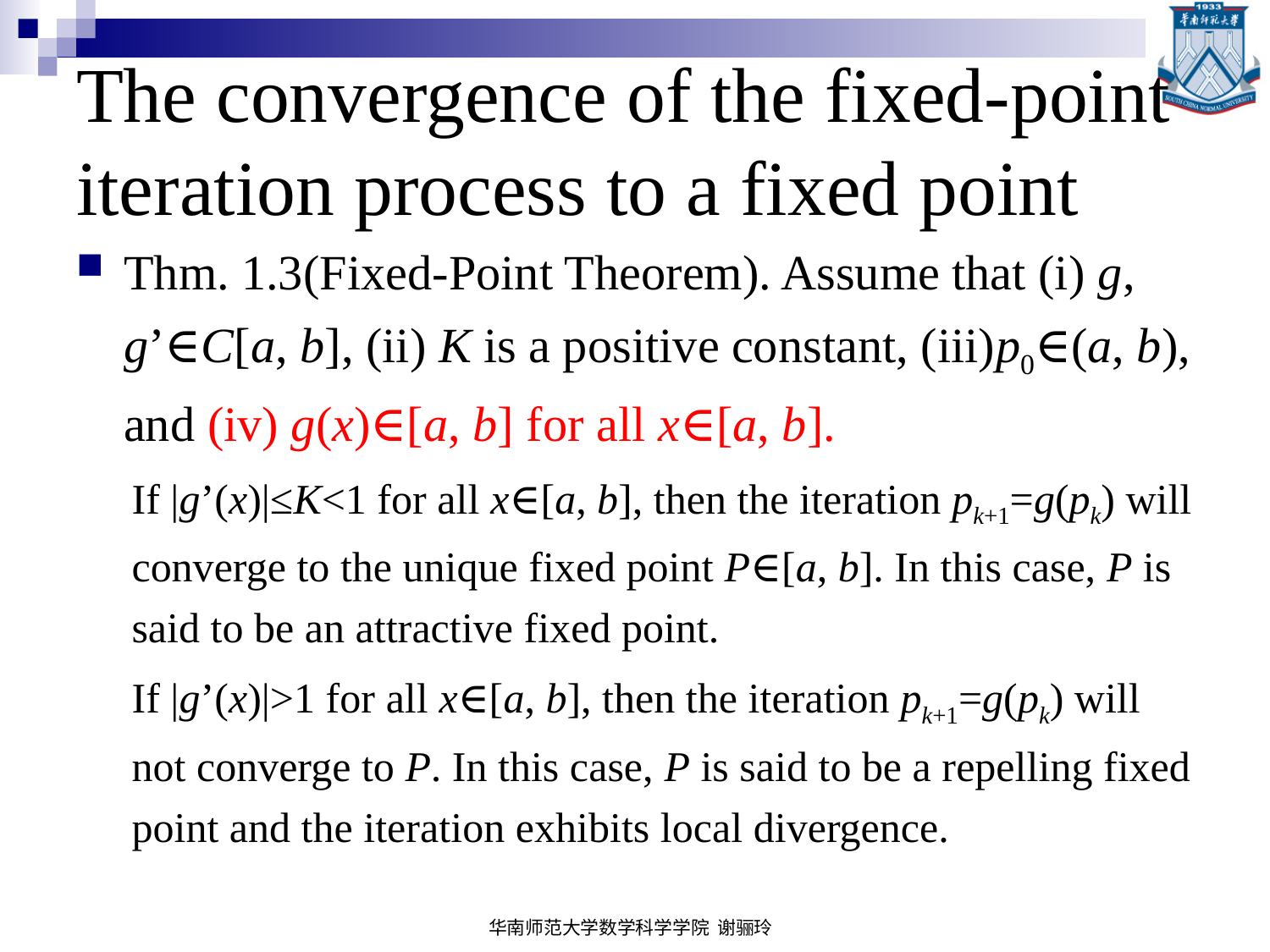

# The convergence of the fixed-point iteration process to a fixed point
Thm. 1.3(Fixed-Point Theorem). Assume that (i) g, g’∈C[a, b], (ii) K is a positive constant, (iii)p0∈(a, b), and (iv) g(x)∈[a, b] for all x∈[a, b].
If |g’(x)|≤K<1 for all x∈[a, b], then the iteration pk+1=g(pk) will converge to the unique fixed point P∈[a, b]. In this case, P is said to be an attractive fixed point.
If |g’(x)|>1 for all x∈[a, b], then the iteration pk+1=g(pk) will not converge to P. In this case, P is said to be a repelling fixed point and the iteration exhibits local divergence.
华南师范大学数学科学学院  谢骊玲